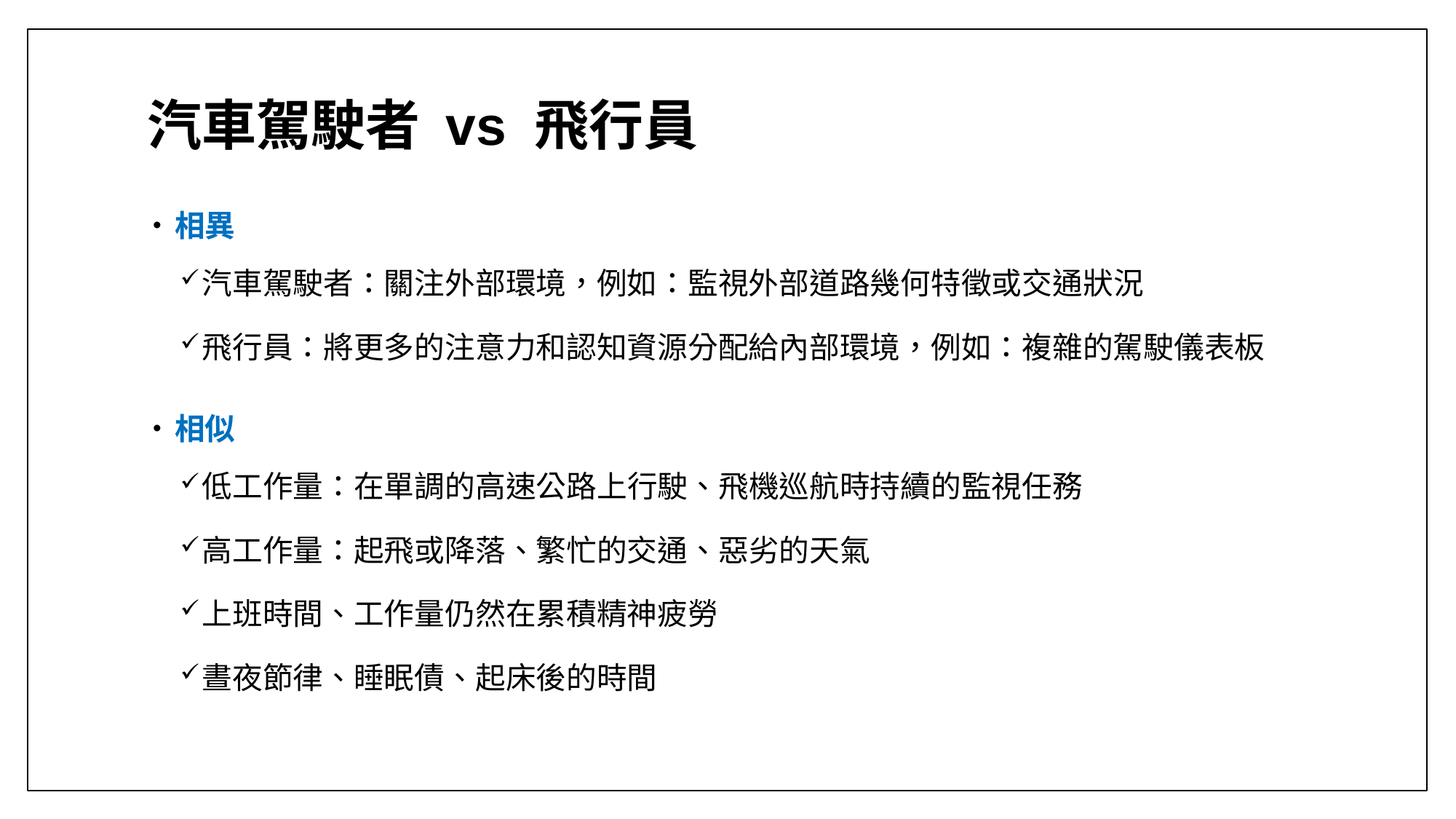

# 汽車駕駛者 vs 飛行員
相異
汽車駕駛者：關注外部環境，例如：監視外部道路幾何特徵或交通狀況
飛行員：將更多的注意力和認知資源分配給內部環境，例如：複雜的駕駛儀表板
相似
低工作量：在單調的高速公路上行駛、飛機巡航時持續的監視任務
高工作量：起飛或降落、繁忙的交通、惡劣的天氣
上班時間、工作量仍然在累積精神疲勞
晝夜節律、睡眠債、起床後的時間